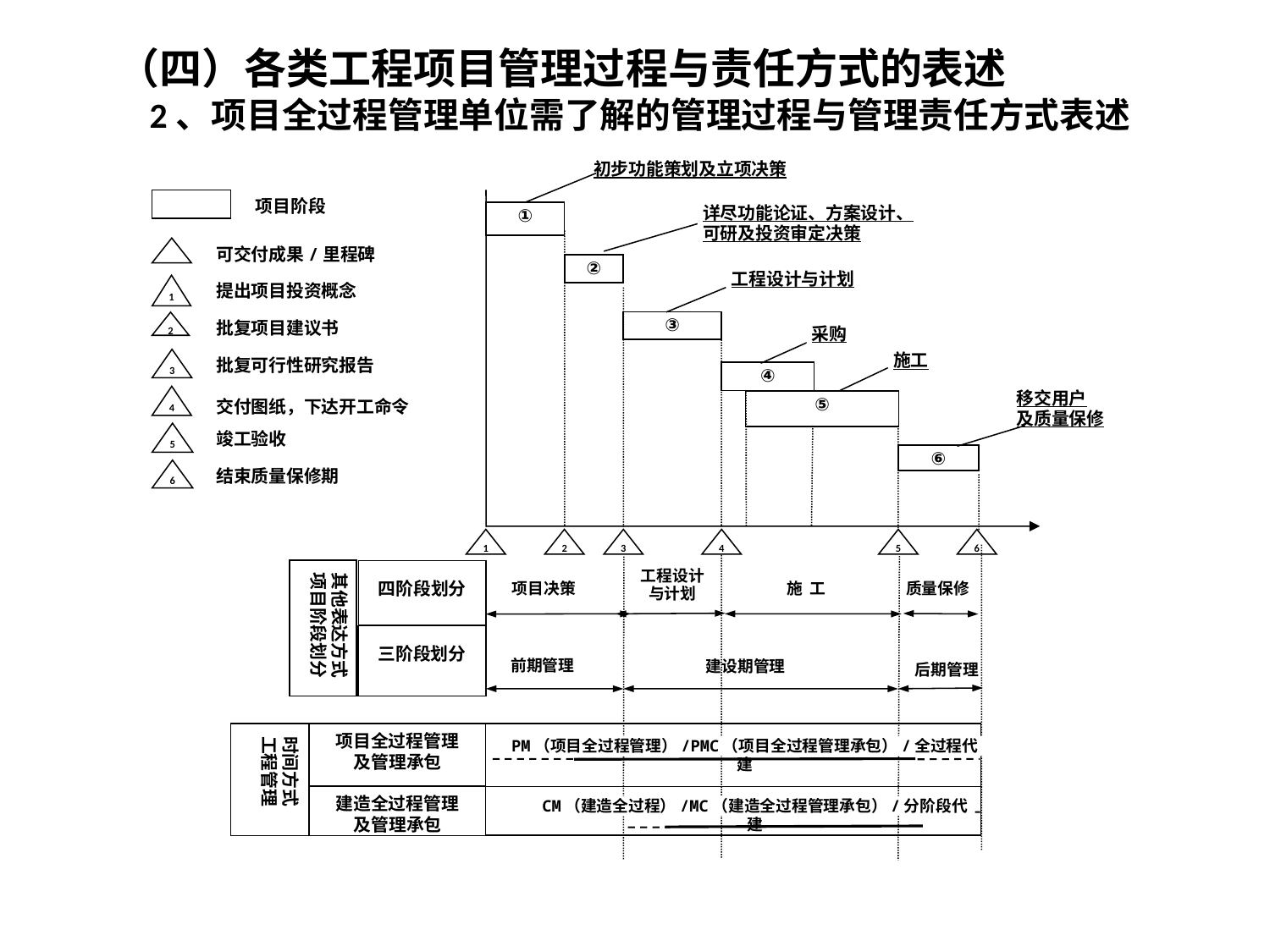

（四）各类工程项目管理过程与责任方式的表述
    2、项目全过程管理单位需了解的管理过程与管理责任方式表述

初步功能策划及立项决策

项目阶段

详尽功能论证、方案设计、
可研及投资审定决策
①

可交付成果/里程碑
②
工程设计与计划
1
提出项目投资概念

③
2
批复项目建议书
采购

施工
3
批复可行性研究报告
④

移交用户
及质量保修
4
⑤
交付图纸，下达开工命令
5
竣工验收

⑥
6
结束质量保修期

1
2
3
4
5
6

其他表达方式
项目阶段划分

四阶段划分
工程设计
与计划
项目决策
施  工
质量保修

三阶段划分
前期管理
建设期管理
后期管理

时间方式
工程管理

项目全过程管理
及管理承包

PM（项目全过程管理）/PMC（项目全过程管理承包）/全过程代建

建造全过程管理
及管理承包

CM（建造全过程）/MC（建造全过程管理承包）/分阶段代建